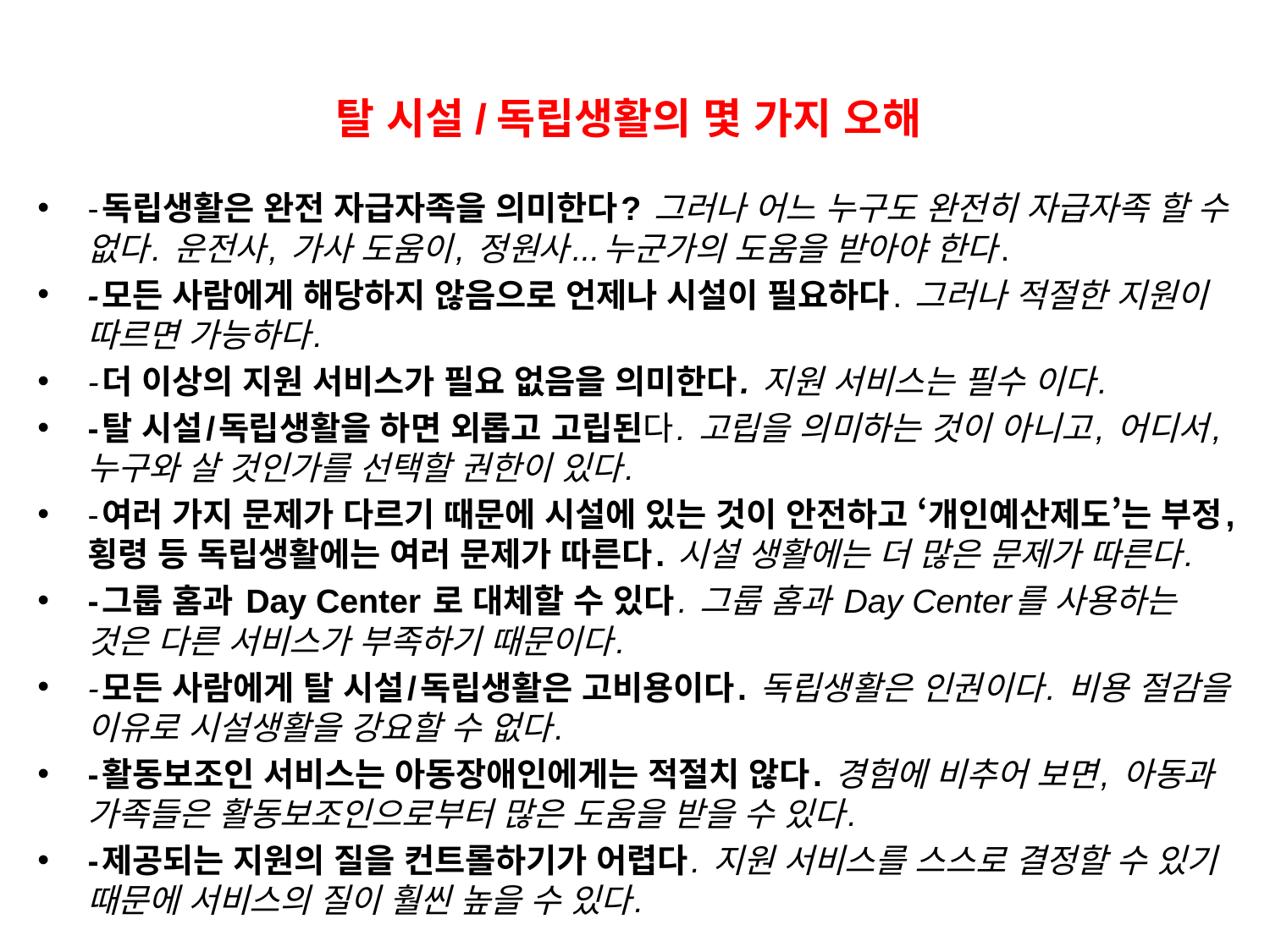

# 탈 시설/독립생활의 몇 가지 오해

-독립생활은 완전 자급자족을 의미한다? 그러나 어느 누구도 완전히 자급자족 할 수 없다. 운전사, 가사 도움이, 정원사...누군가의 도움을 받아야 한다.
-모든 사람에게 해당하지 않음으로 언제나 시설이 필요하다. 그러나 적절한 지원이 따르면 가능하다.
-더 이상의 지원 서비스가 필요 없음을 의미한다. 지원 서비스는 필수 이다.
-탈 시설/독립생활을 하면 외롭고 고립된다. 고립을 의미하는 것이 아니고, 어디서, 누구와 살 것인가를 선택할 권한이 있다.
-여러 가지 문제가 다르기 때문에 시설에 있는 것이 안전하고 ‘개인예산제도’는 부정, 횡령 등 독립생활에는 여러 문제가 따른다. 시설 생활에는 더 많은 문제가 따른다.
-그룹 홈과 Day Center 로 대체할 수 있다. 그룹 홈과 Day Center를 사용하는 것은 다른 서비스가 부족하기 때문이다.
-모든 사람에게 탈 시설/독립생활은 고비용이다. 독립생활은 인권이다. 비용 절감을 이유로 시설생활을 강요할 수 없다.
-활동보조인 서비스는 아동장애인에게는 적절치 않다. 경험에 비추어 보면, 아동과 가족들은 활동보조인으로부터 많은 도움을 받을 수 있다.
-제공되는 지원의 질을 컨트롤하기가 어렵다. 지원 서비스를 스스로 결정할 수 있기 때문에 서비스의 질이 훨씬 높을 수 있다.